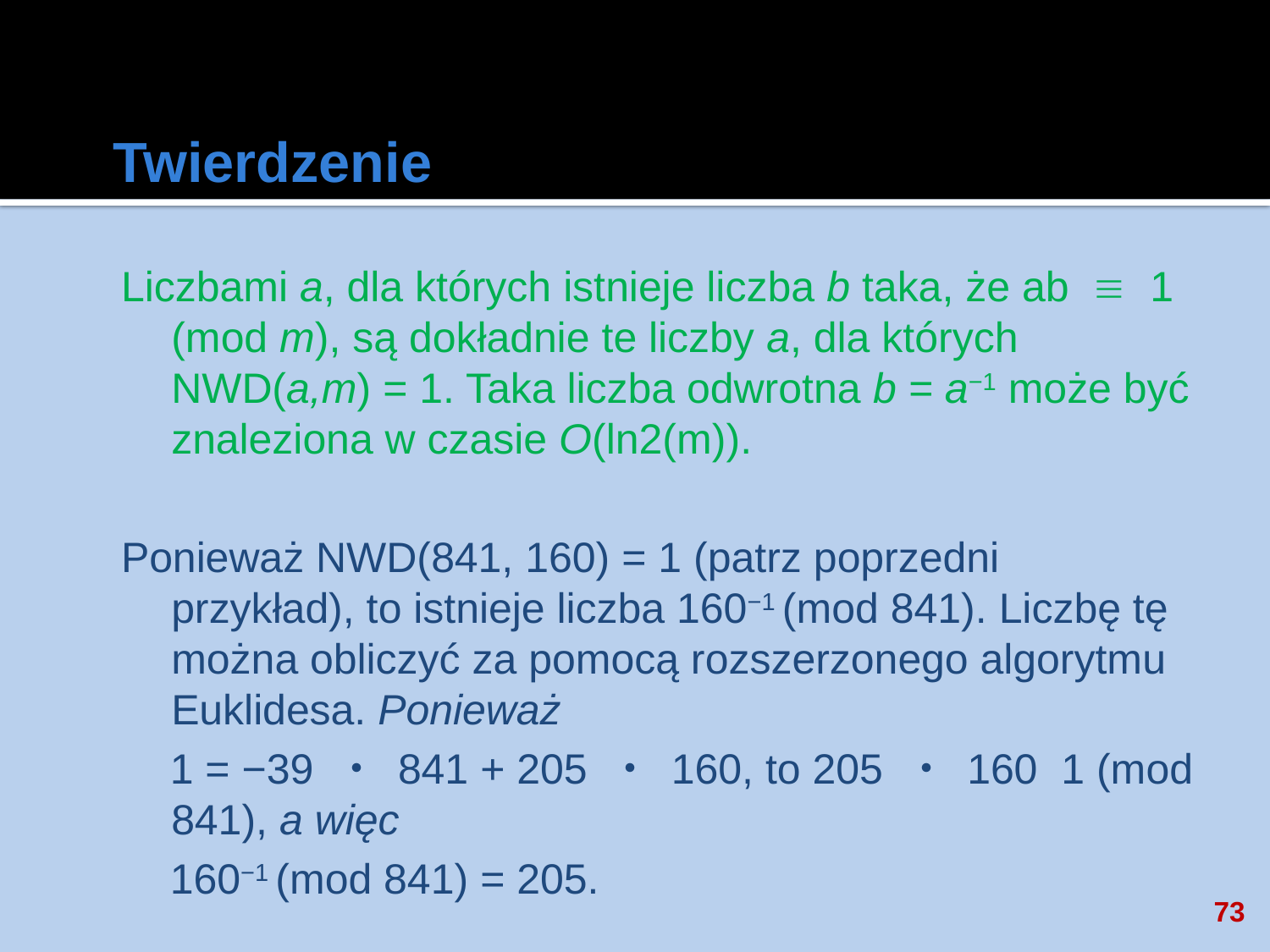

# Twierdzenie

Liczbami a, dla których istnieje liczba b taka, że ab  ≡  1 (mod m), są dokładnie te liczby a, dla których  NWD(a,m) = 1. Taka liczba odwrotna b = a−1 może być znaleziona w czasie O(ln2(m)).

Ponieważ NWD(841, 160) = 1 (patrz poprzedni przykład), to istnieje liczba 160−1 (mod 841). Liczbę tę można obliczyć za pomocą rozszerzonego algorytmu Euklidesa. Ponieważ
1 = −39 ・ 841 + 205 ・ 160, to 205 ・ 160  1 (mod 841), a więc
160−1 (mod 841) = 205.